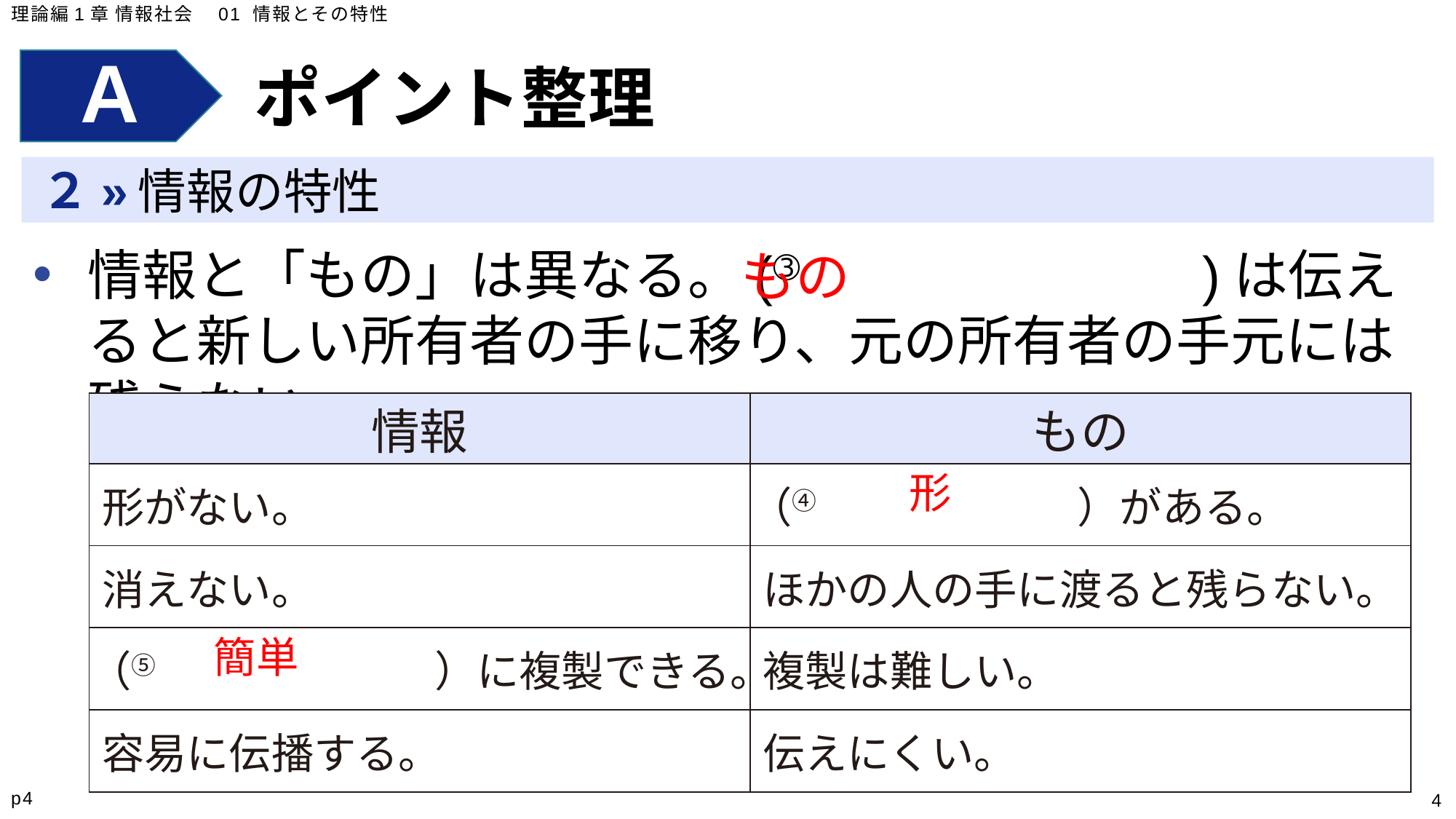

理論編1章 情報社会　01 情報とその特性

ポイント整理
情報の特性
情報と「もの」は異なる。(➂　　　　　　　)は伝えると新しい所有者の手に移り、元の所有者の手元には残らない。
もの
| 情報 | もの |
| --- | --- |
| 形がない。 | （④ ）がある。 |
| 消えない。 | ほかの人の手に渡ると残らない。 |
| （⑤ 　　　）に複製できる。 | 複製は難しい。 |
| 容易に伝播する。 | 伝えにくい。 |
形
簡単
p4
4